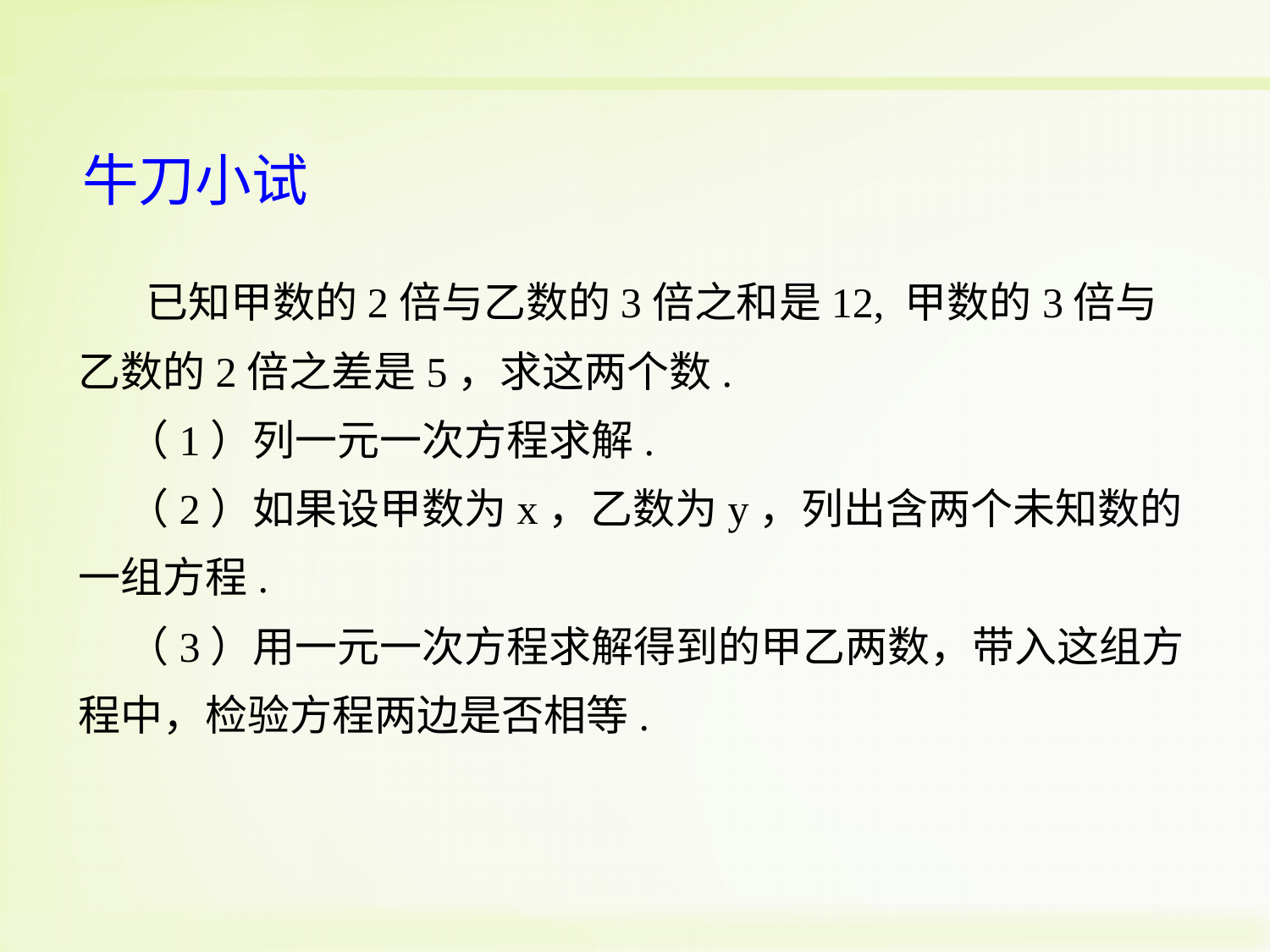

牛刀小试
      已知甲数的2倍与乙数的3倍之和是12, 甲数的3倍与乙数的2倍之差是5，求这两个数.
    （1）列一元一次方程求解.
    （2）如果设甲数为x，乙数为y，列出含两个未知数的一组方程.
    （3）用一元一次方程求解得到的甲乙两数，带入这组方程中，检验方程两边是否相等.